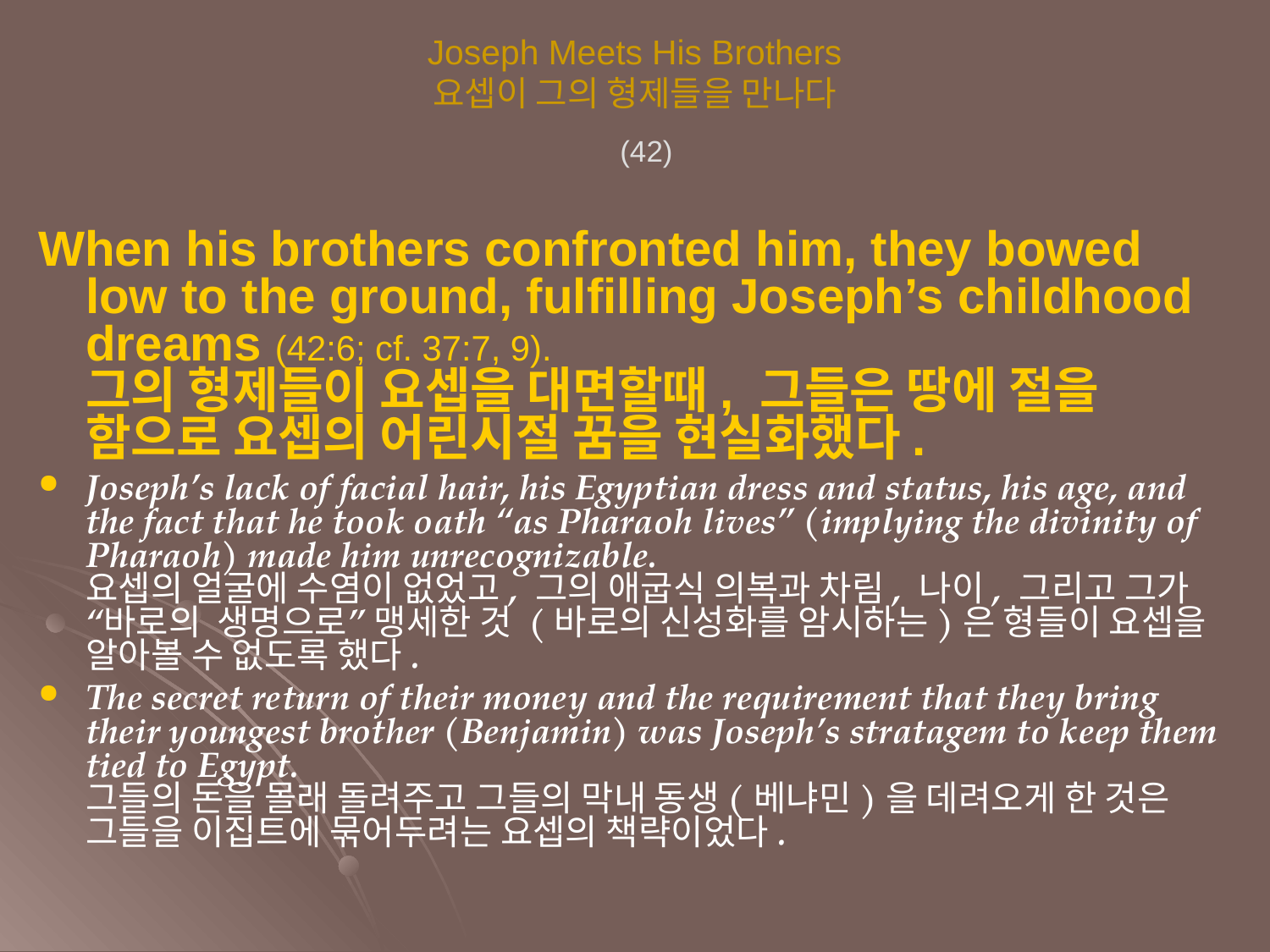

Joseph Meets His Brothers
요셉이 그의 형제들을 만나다
 (42)
When his brothers confronted him, they bowed low to the ground, fulfilling Joseph’s childhood dreams (42:6; cf. 37:7, 9).
그의 형제들이 요셉을 대면할때, 그들은 땅에 절을 함으로 요셉의 어린시절 꿈을 현실화했다.
Joseph’s lack of facial hair, his Egyptian dress and status, his age, and the fact that he took oath “as Pharaoh lives” (implying the divinity of Pharaoh) made him unrecognizable.
요셉의 얼굴에 수염이 없었고, 그의 애굽식 의복과 차림, 나이, 그리고 그가 “바로의  생명으로” 맹세한 것 (바로의 신성화를 암시하는)은 형들이 요셉을 알아볼 수 없도록 했다.
The secret return of their money and the requirement that they bring their youngest brother (Benjamin) was Joseph’s stratagem to keep them tied to Egypt.
그들의 돈을 몰래 돌려주고 그들의 막내 동생(베냐민)을 데려오게 한 것은 그들을 이집트에 묶어두려는 요셉의 책략이었다.